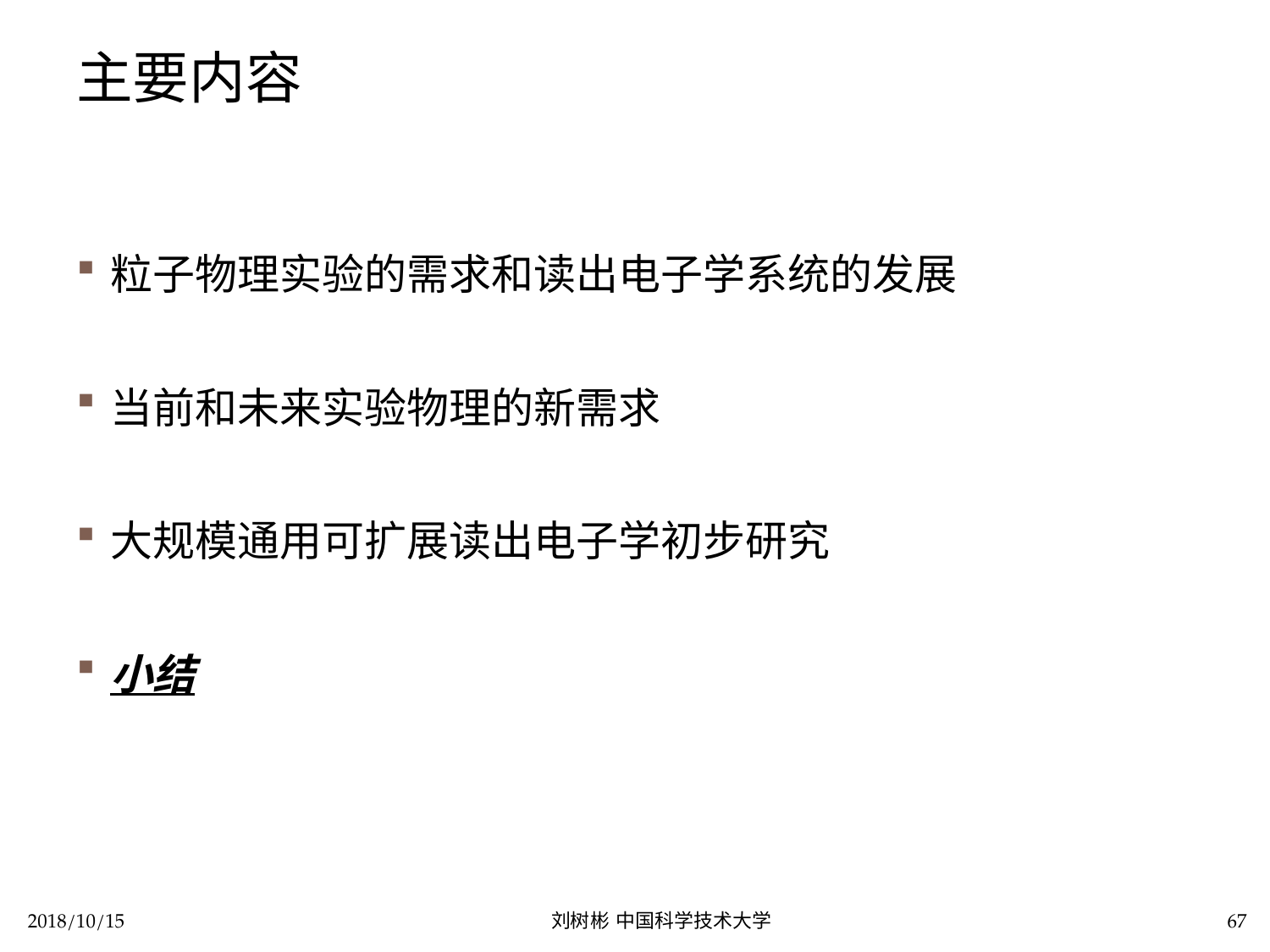

# 主要内容
粒子物理实验的需求和读出电子学系统的发展
当前和未来实验物理的新需求
大规模通用可扩展读出电子学初步研究
小结

2018/10/15
刘树彬 中国科学技术大学
67